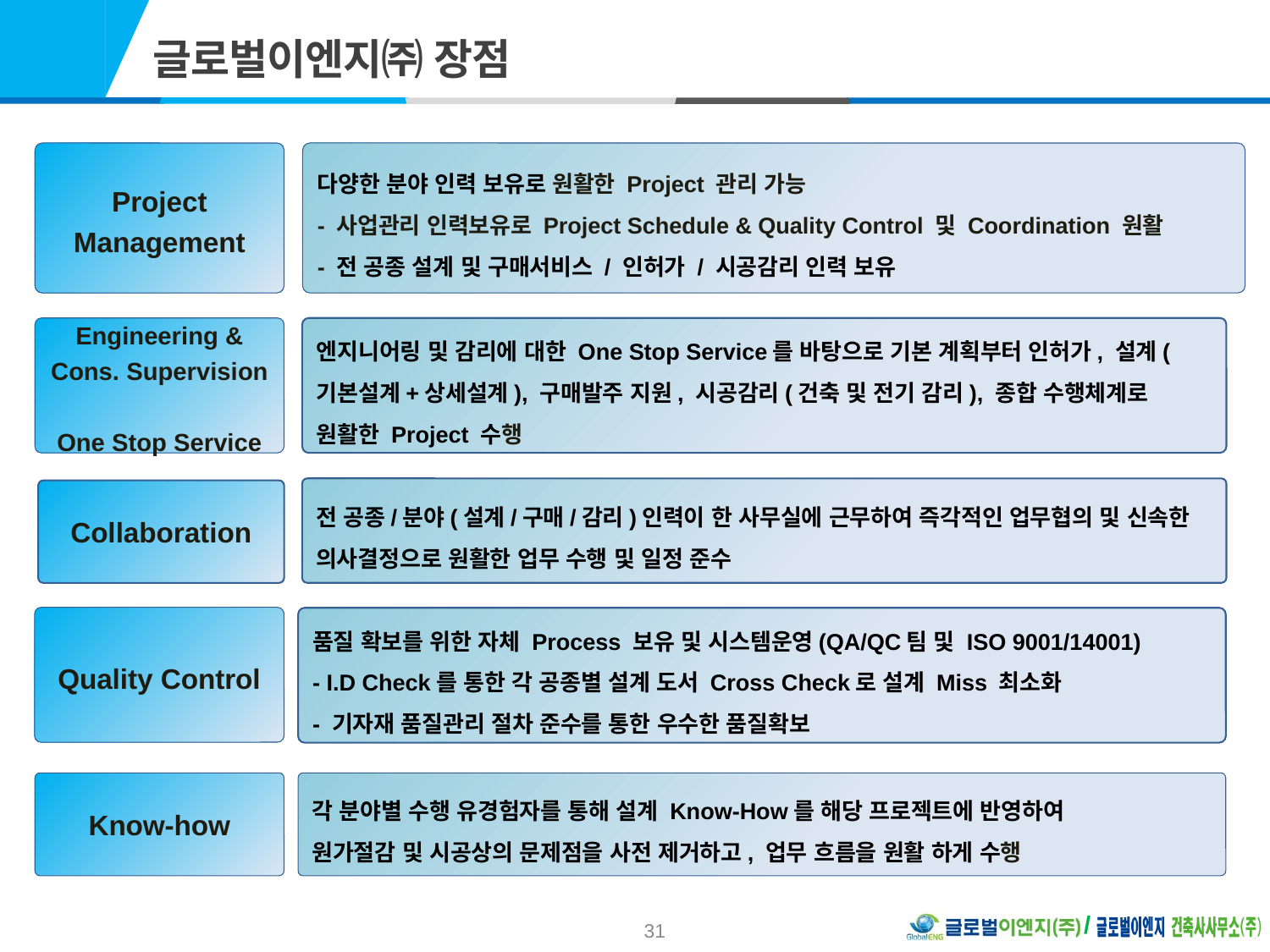

III
글로벌이엔지㈜ 장점
Project
Management
다양한 분야 인력 보유로 원활한 Project 관리 가능
- 사업관리 인력보유로 Project Schedule & Quality Control 및 Coordination 원활
- 전 공종 설계 및 구매서비스 / 인허가 / 시공감리 인력 보유
Engineering &
Cons. Supervision
One Stop Service
엔지니어링 및 감리에 대한 One Stop Service를 바탕으로 기본 계획부터 인허가, 설계(기본설계+상세설계), 구매발주 지원, 시공감리(건축 및 전기 감리), 종합 수행체계로 원활한 Project 수행
전 공종/분야(설계/구매/감리)인력이 한 사무실에 근무하여 즉각적인 업무협의 및 신속한 의사결정으로 원활한 업무 수행 및 일정 준수
Collaboration
Quality Control
품질 확보를 위한 자체 Process 보유 및 시스템운영(QA/QC팀 및 ISO 9001/14001)
- I.D Check를 통한 각 공종별 설계 도서 Cross Check로 설계 Miss 최소화
- 기자재 품질관리 절차 준수를 통한 우수한 품질확보
Know-how
각 분야별 수행 유경험자를 통해 설계 Know-How를 해당 프로젝트에 반영하여
원가절감 및 시공상의 문제점을 사전 제거하고, 업무 흐름을 원활 하게 수행
31